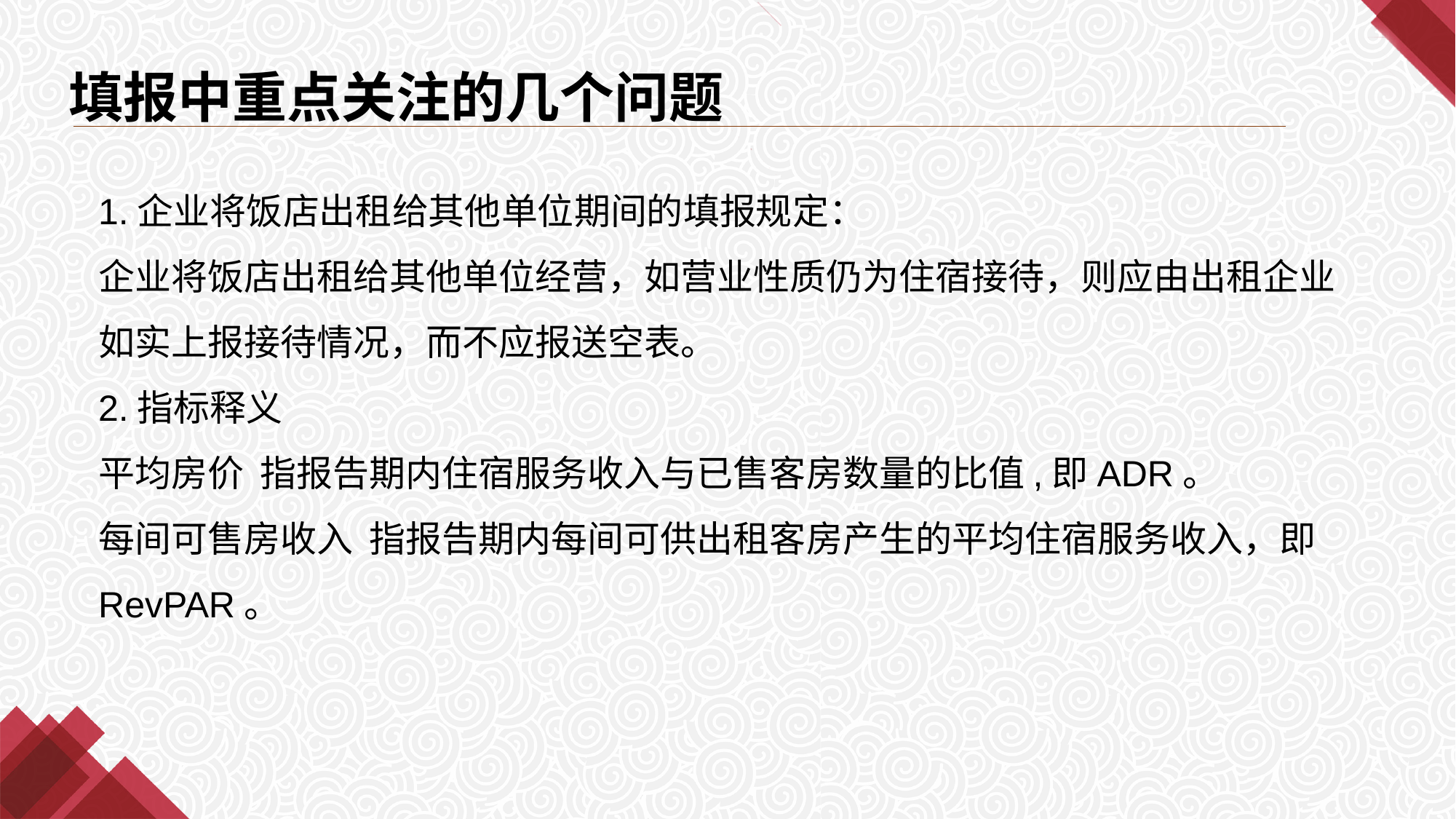

填报中重点关注的几个问题
1.企业将饭店出租给其他单位期间的填报规定：
企业将饭店出租给其他单位经营，如营业性质仍为住宿接待，则应由出租企业如实上报接待情况，而不应报送空表。
2.指标释义
平均房价  指报告期内住宿服务收入与已售客房数量的比值,即ADR。
每间可售房收入  指报告期内每间可供出租客房产生的平均住宿服务收入，即RevPAR。